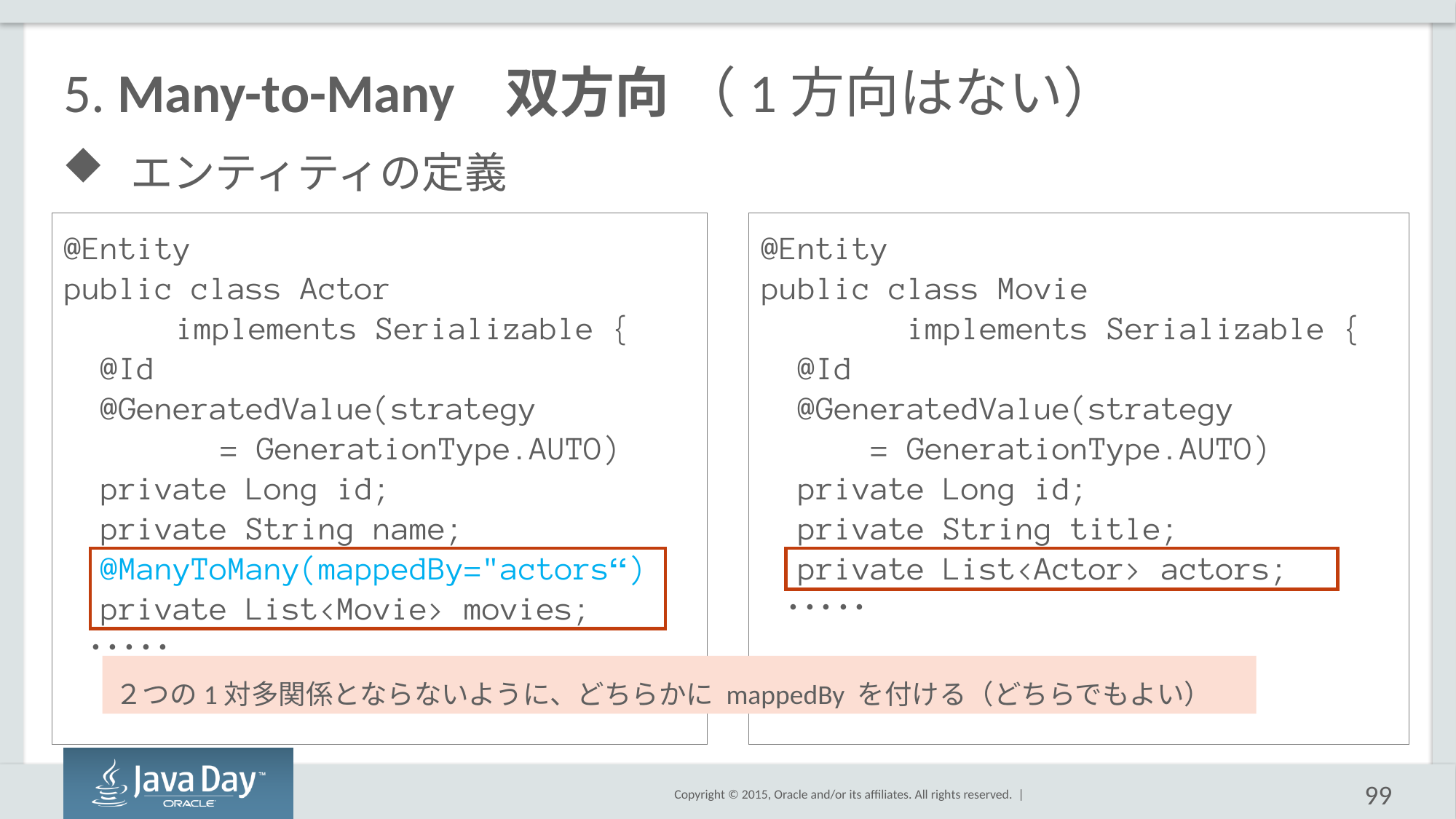

# 5. Many-to-Many   双方向 （1方向はない）
エンティティの定義

@Entity
public class Actor
　　     implements Serializable {
  @Id
  @GeneratedValue(strategy
　  　　　= GenerationType.AUTO)
  private Long id;
  private String name;
  @ManyToMany(mappedBy="actors“)
  private List<Movie> movies;
  ･････

@Entity
public class Movie
        implements Serializable {
  @Id
  @GeneratedValue(strategy
      = GenerationType.AUTO)
  private Long id;
  private String title;
  private List<Actor> actors;
  ･････

２つの1対多関係とならないように、どちらかに mappedBy を付ける（どちらでもよい）
99